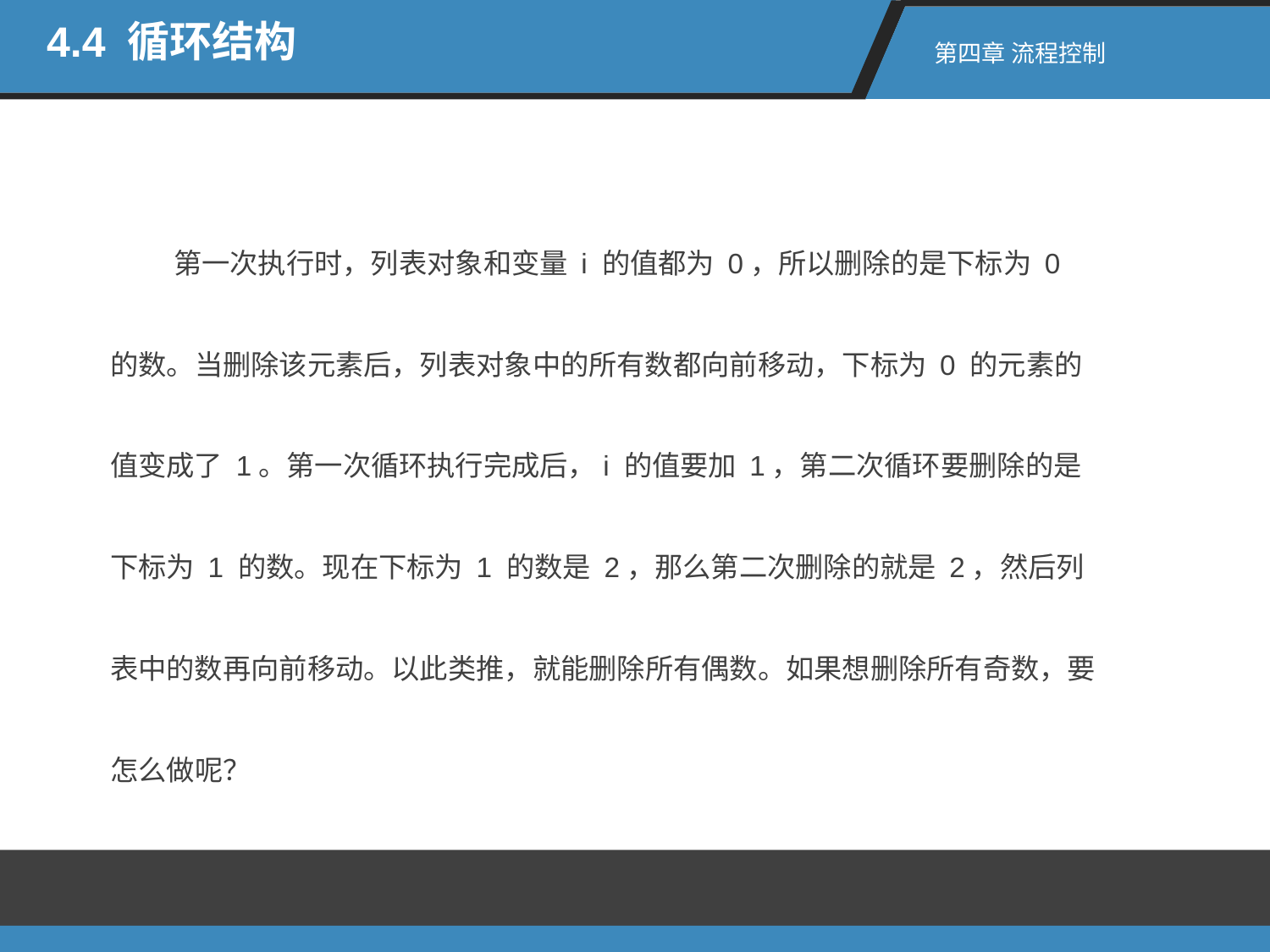

4.4 循环结构
第四章 流程控制
第一次执行时，列表对象和变量 i 的值都为 0，所以删除的是下标为 0 的数。当删除该元素后，列表对象中的所有数都向前移动，下标为 0 的元素的值变成了 1。第一次循环执行完成后，i 的值要加 1，第二次循环要删除的是下标为 1 的数。现在下标为 1 的数是 2，那么第二次删除的就是 2，然后列表中的数再向前移动。以此类推，就能删除所有偶数。如果想删除所有奇数，要怎么做呢？